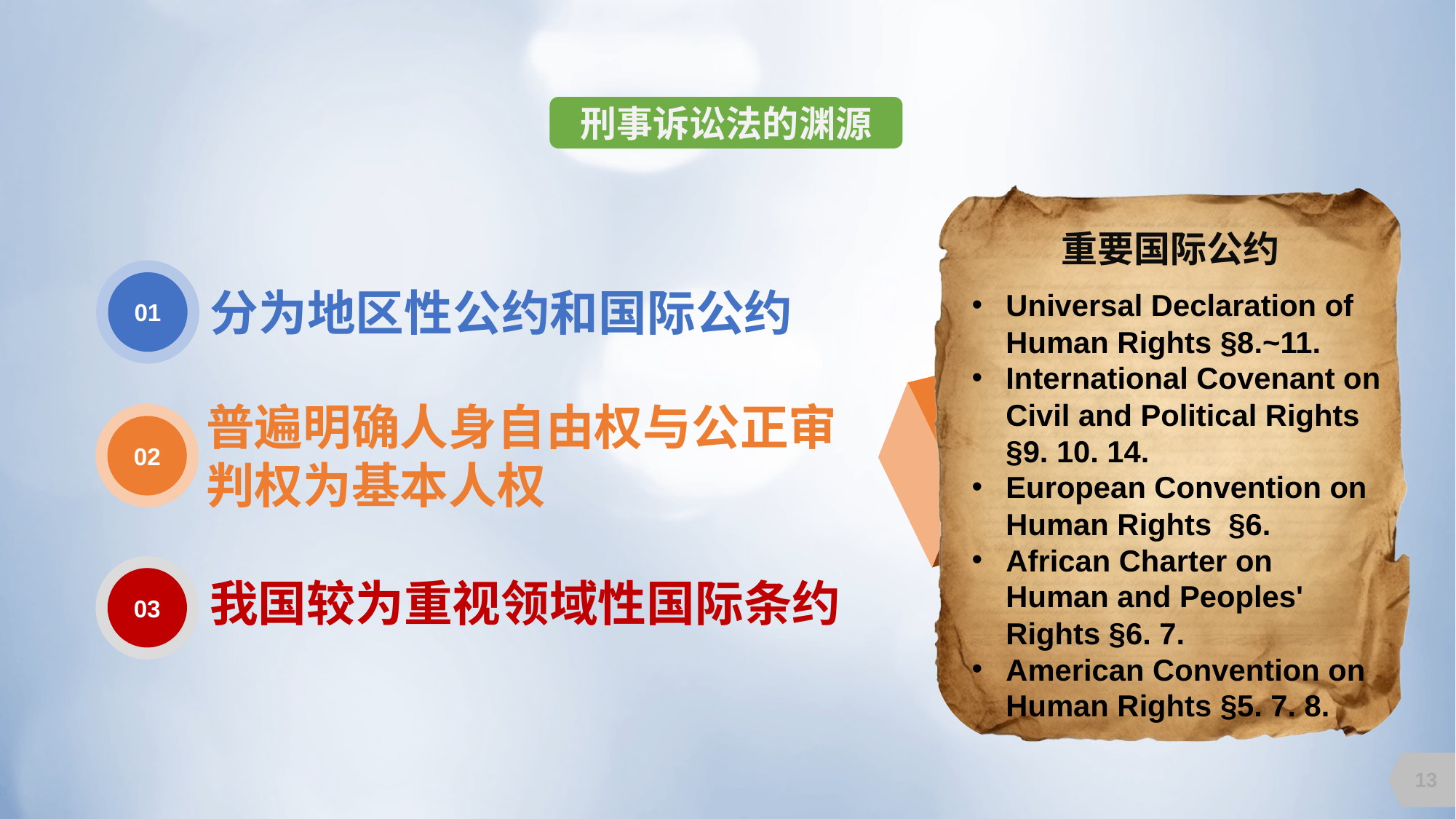

刑事诉讼法的渊源

重要国际公约

条约

01
分为地区性公约和国际公约
Universal Declaration of Human Rights §8.~11.
International Covenant on Civil and Political Rights §9. 10. 14.
European Convention on Human Rights  §6.
African Charter on Human and Peoples' Rights §6. 7.
American Convention on Human Rights §5. 7. 8.

规章

宪法

法律
普遍明确人身自由权与公正审判权为基本人权

02

解释

03
我国较为重视领域性国际条约
13